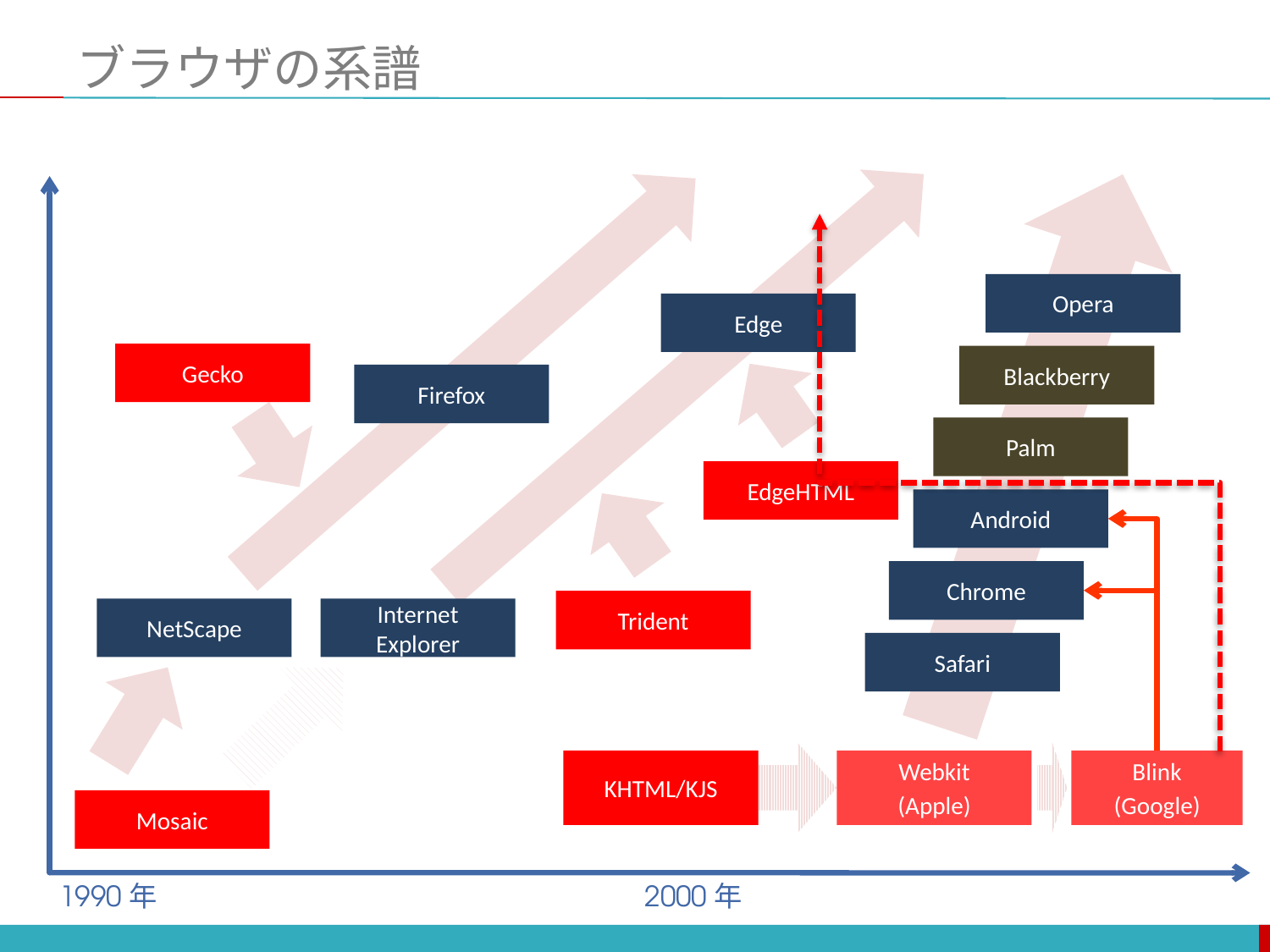

# ブラウザの系譜
Opera
Blackberry

Palm
Android
Chrome
Safari

KHTML/KJS
Webkit
(Apple)
Edge

EdgeHTML

Trident
Internet Explorer

Gecko
Firefox

NetScape

Blink
(Google)
Mosaic
1990年
2000年